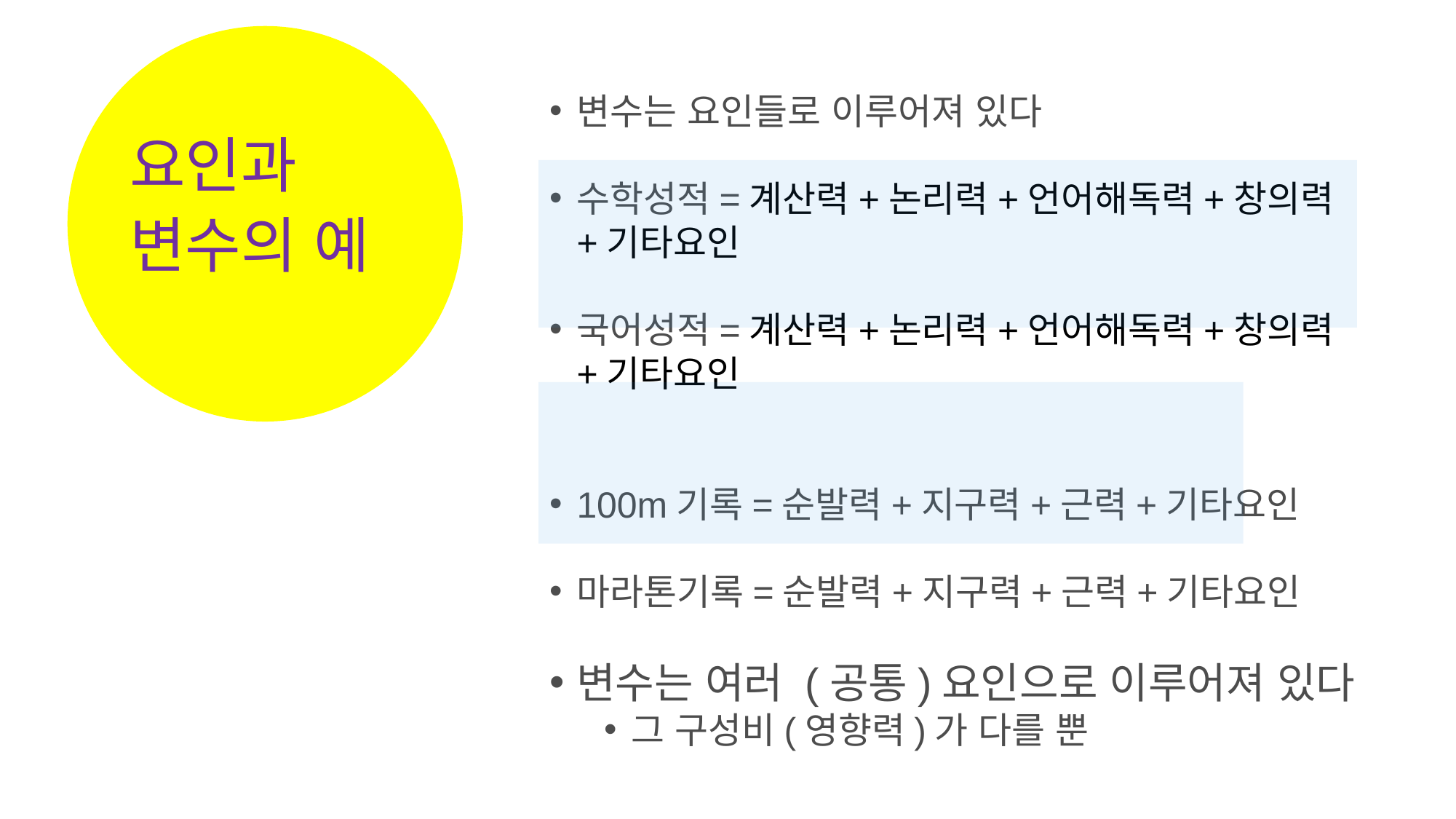

변수는 요인들로 이루어져 있다

수학성적=계산력+논리력+언어해독력+창의력+기타요인

국어성적=계산력+논리력+언어해독력+창의력+기타요인

100m기록=순발력+지구력+근력+기타요인

마라톤기록=순발력+지구력+근력+기타요인

변수는 여러 (공통)요인으로 이루어져 있다
그 구성비(영향력)가 다를 뿐

# 요인과 변수의 예